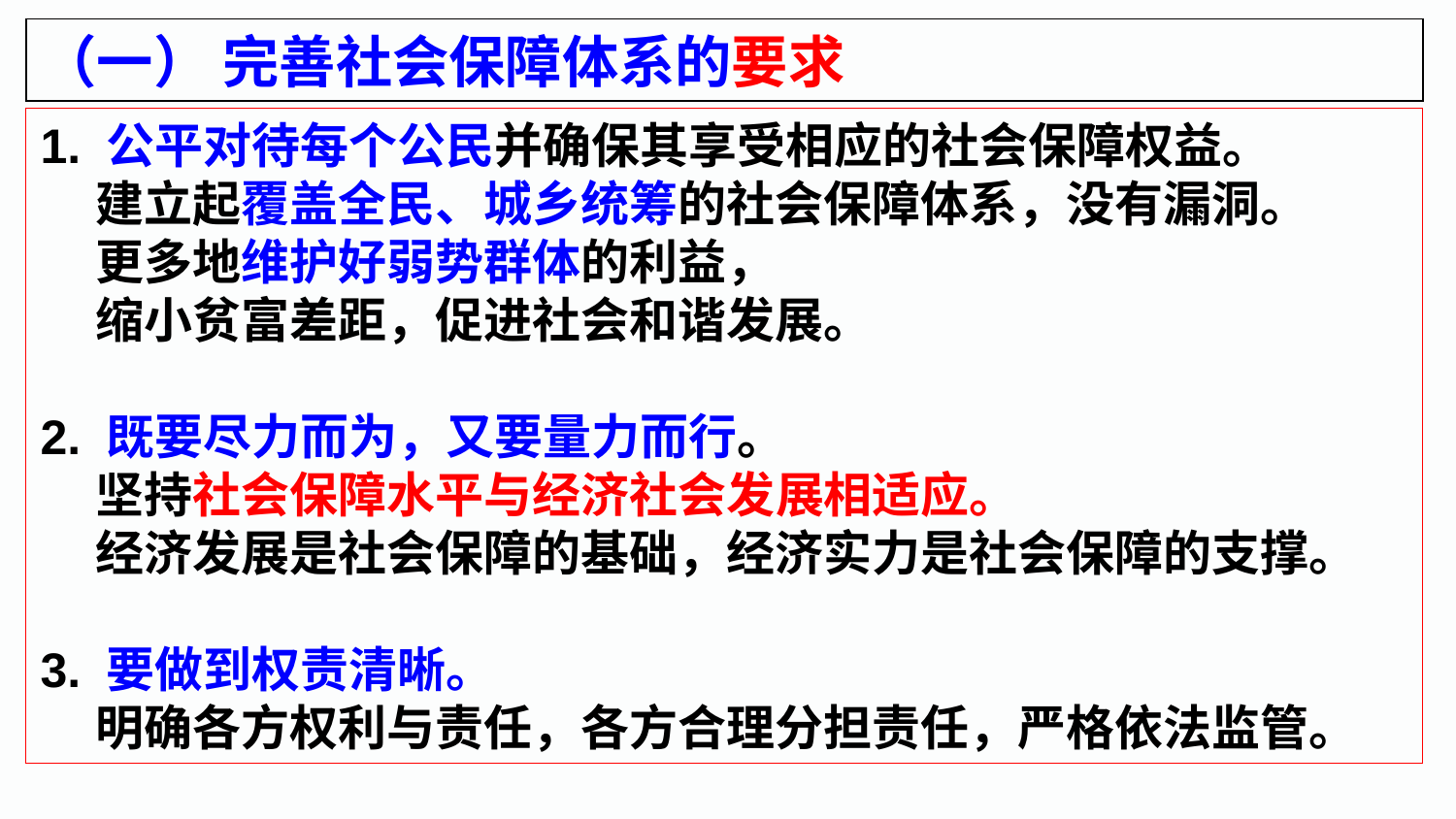

（一） 完善社会保障体系的要求
1. 公平对待每个公民并确保其享受相应的社会保障权益。
    建立起覆盖全民、城乡统筹的社会保障体系，没有漏洞。
    更多地维护好弱势群体的利益，
    缩小贫富差距，促进社会和谐发展。

2. 既要尽力而为，又要量力而行。
    坚持社会保障水平与经济社会发展相适应。
    经济发展是社会保障的基础，经济实力是社会保障的支撑。

3. 要做到权责清晰。
    明确各方权利与责任，各方合理分担责任，严格依法监管。